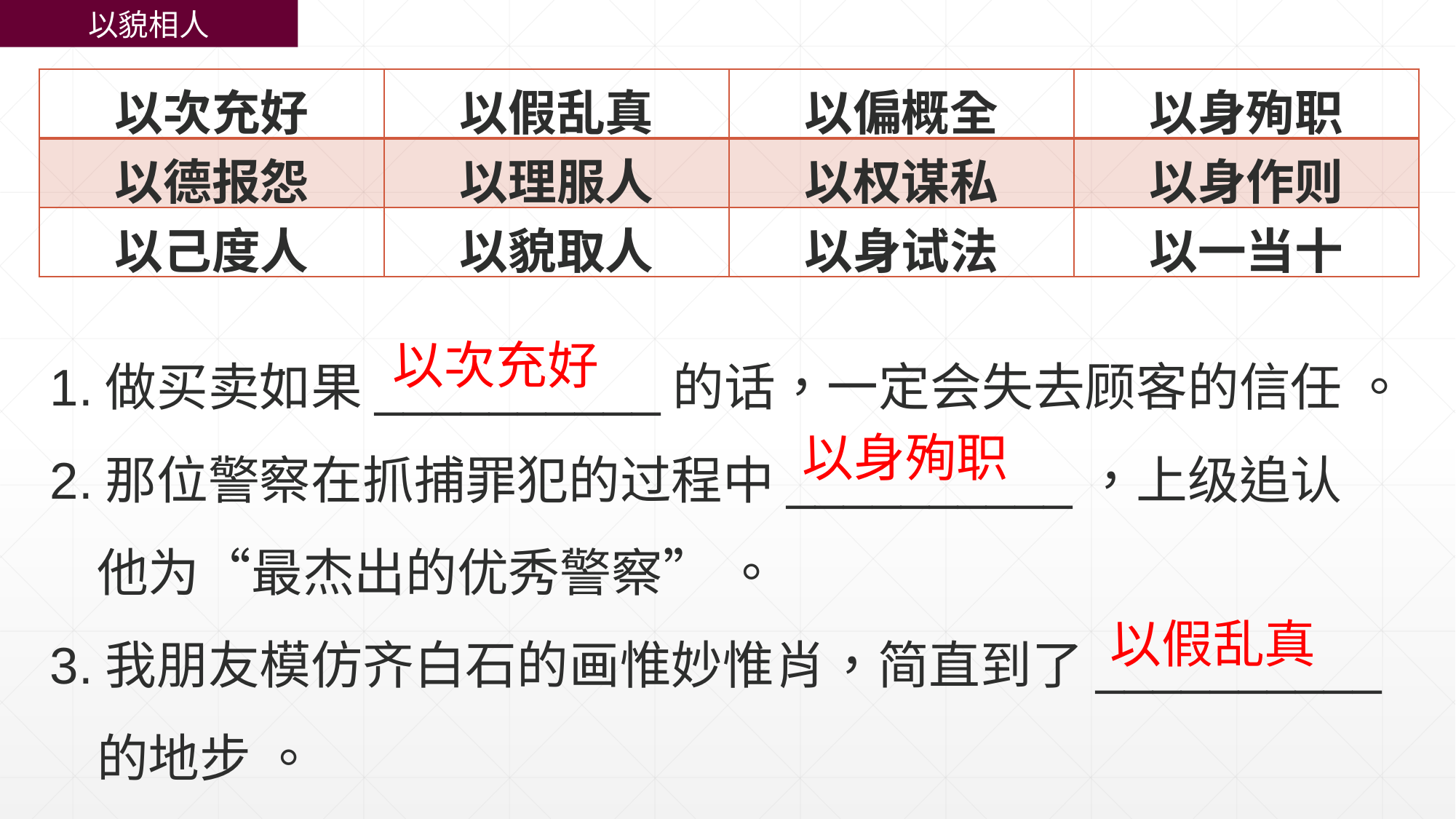

以貌相人
| 以次充好 | 以假乱真 | 以偏概全 | 以身殉职 |
| --- | --- | --- | --- |
| 以德报怨 | 以理服人 | 以权谋私 | 以身作则 |
| 以己度人 | 以貌取人 | 以身试法 | 以一当十 |
1.做买卖如果__________的话，一定会失去顾客的信任 。
2.那位警察在抓捕罪犯的过程中__________，上级追认
   他为“最杰出的优秀警察” 。
3.我朋友模仿齐白石的画惟妙惟肖，简直到了__________
   的地步 。
以次充好
以身殉职
以假乱真